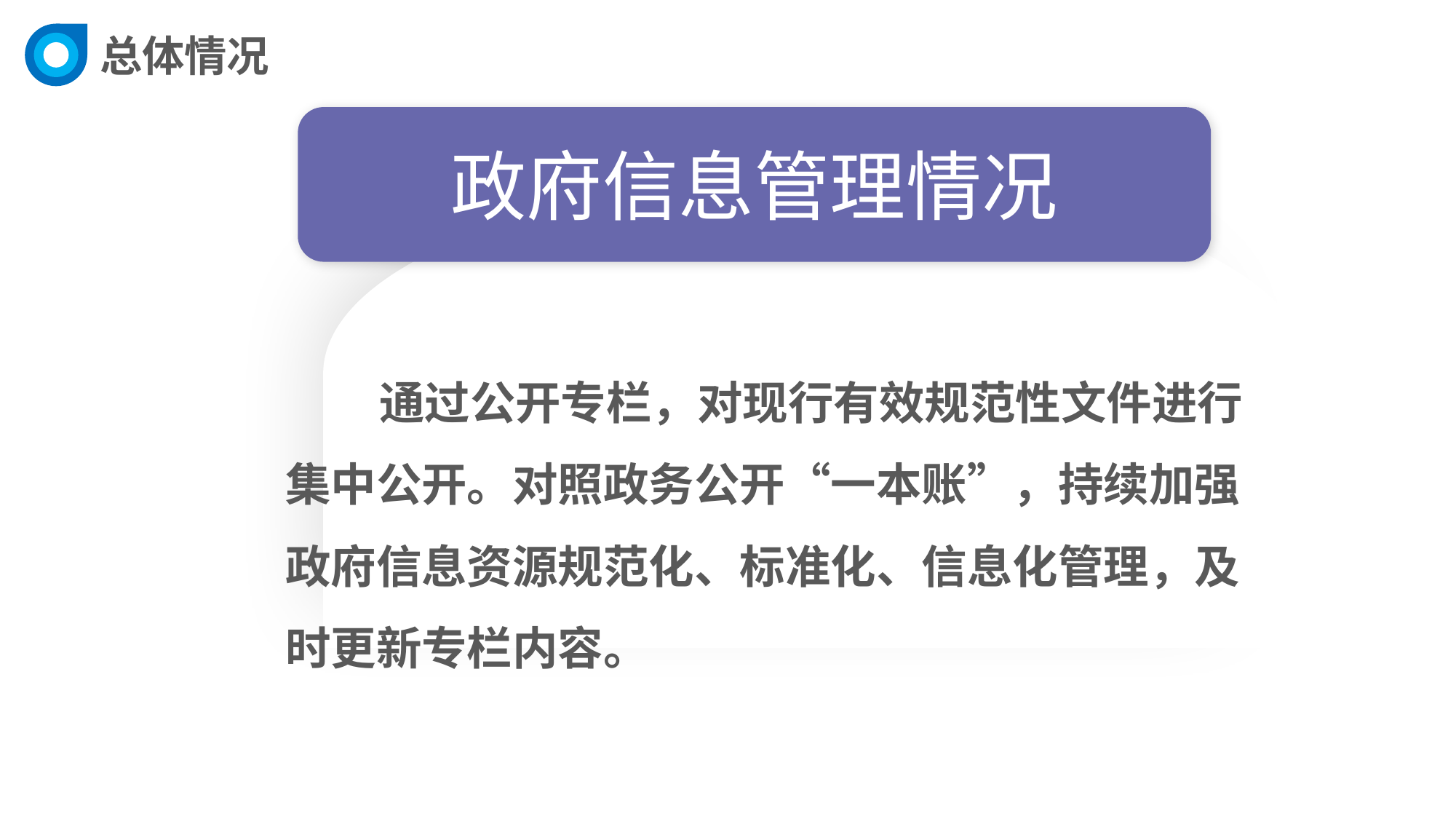

总体情况
政府信息管理情况

        通过公开专栏，对现行有效规范性文件进行集中公开。对照政务公开“一本账”，持续加强政府信息资源规范化、标准化、信息化管理，及时更新专栏内容。